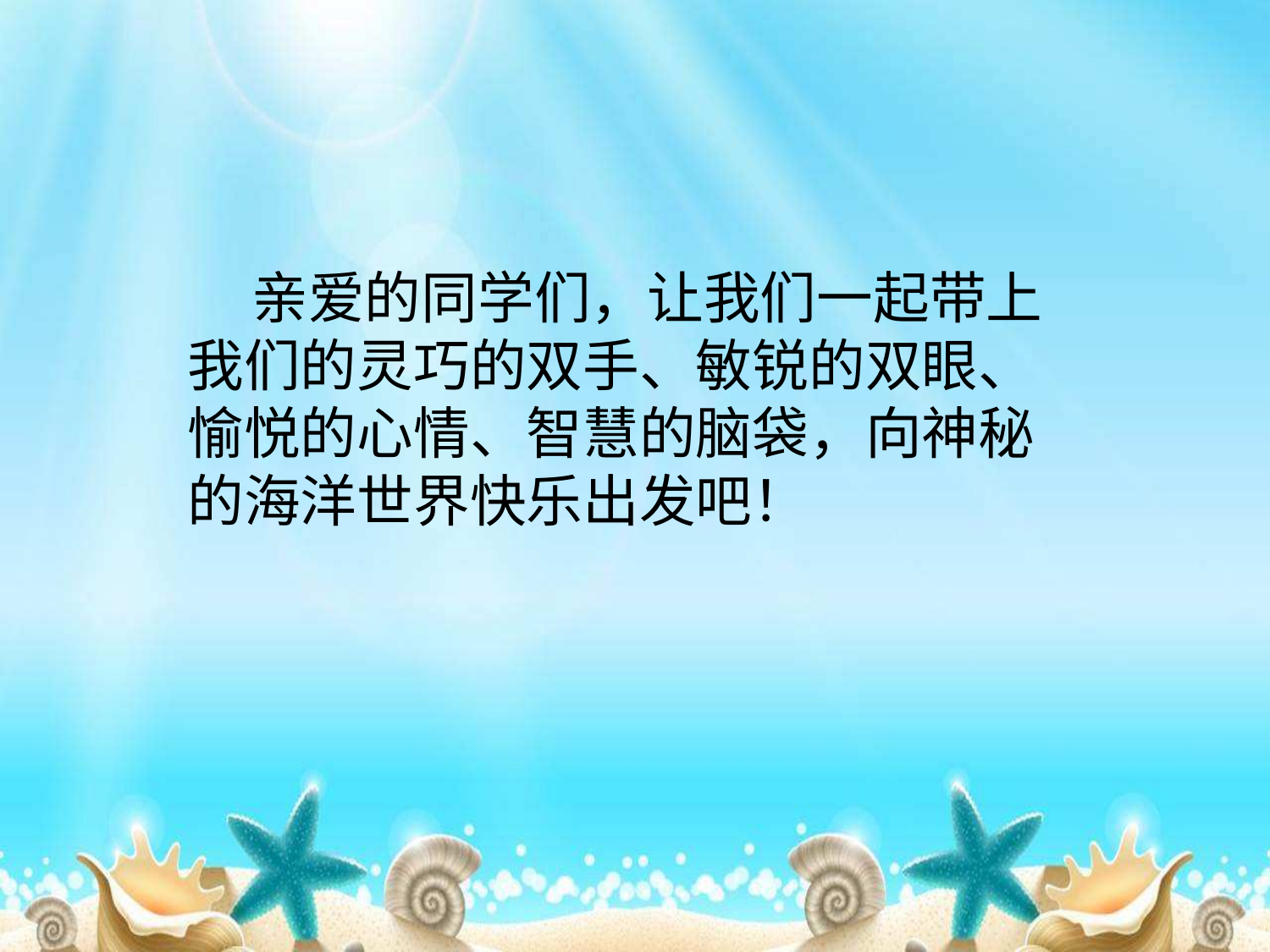

亲爱的同学们，让我们一起带上我们的灵巧的双手、敏锐的双眼、愉悦的心情、智慧的脑袋，向神秘的海洋世界快乐出发吧！